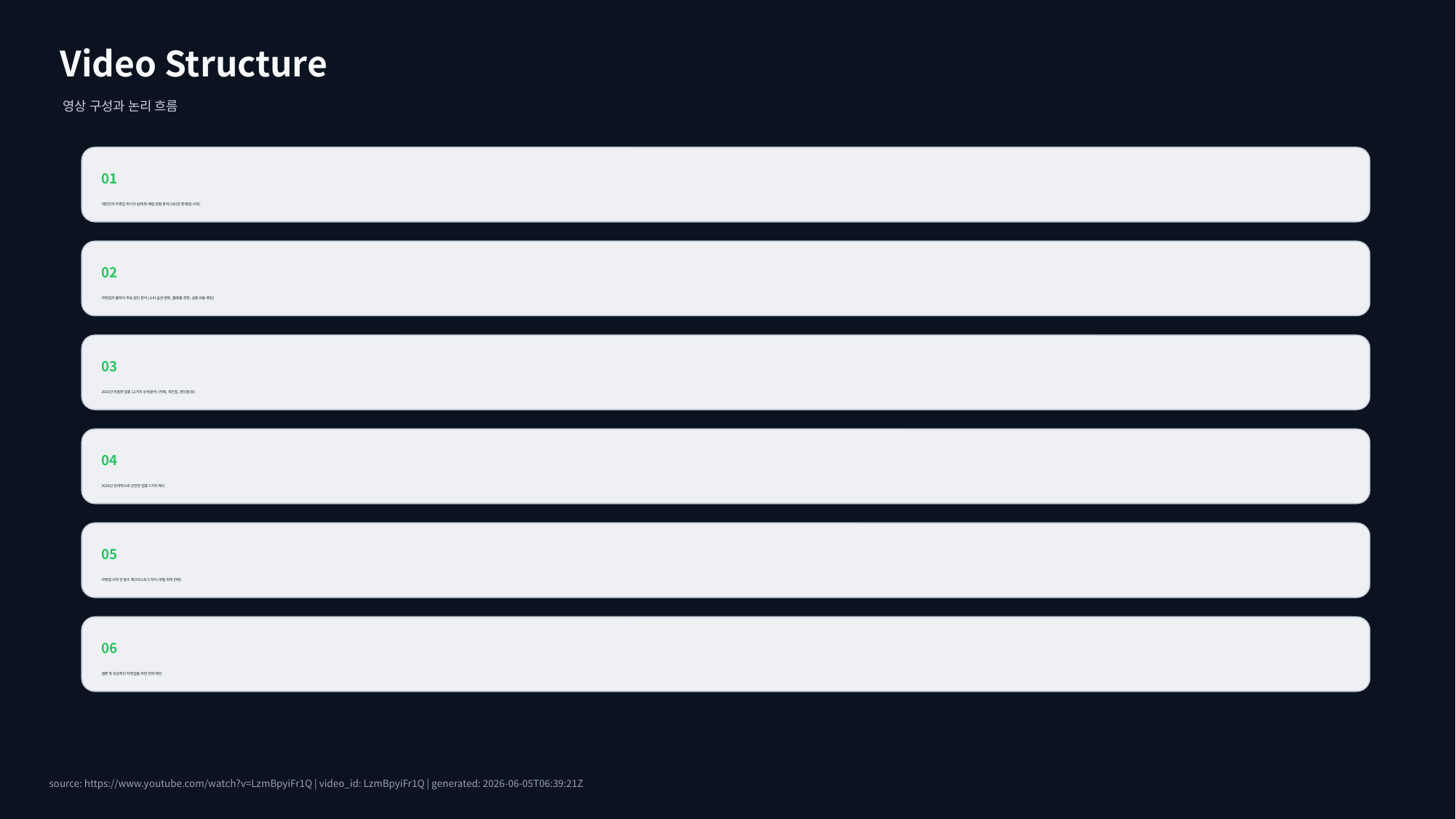

Video Structure
영상 구성과 논리 흐름

01
대한민국 자영업 위기의 실체 및 폐업 현황 분석 (100만 명 폐업 시대)

02
자영업자 몰락의 주요 원인 분석 (소비 습관 변화, 플랫폼 경쟁, 삼중 비용 폭탄)

03
2026년 위험한 업종 12가지 상세 분석 (카페, 치킨집, 편의점 등)

04
2026년 상대적으로 안전한 업종 5가지 제시

05
자영업 시작 전 필수 체크리스트 5가지 (위험 회피 전략)

06
결론 및 성공적인 자영업을 위한 전략 제언
source: https://www.youtube.com/watch?v=LzmBpyiFr1Q | video_id: LzmBpyiFr1Q | generated: 2026-06-05T06:39:21Z